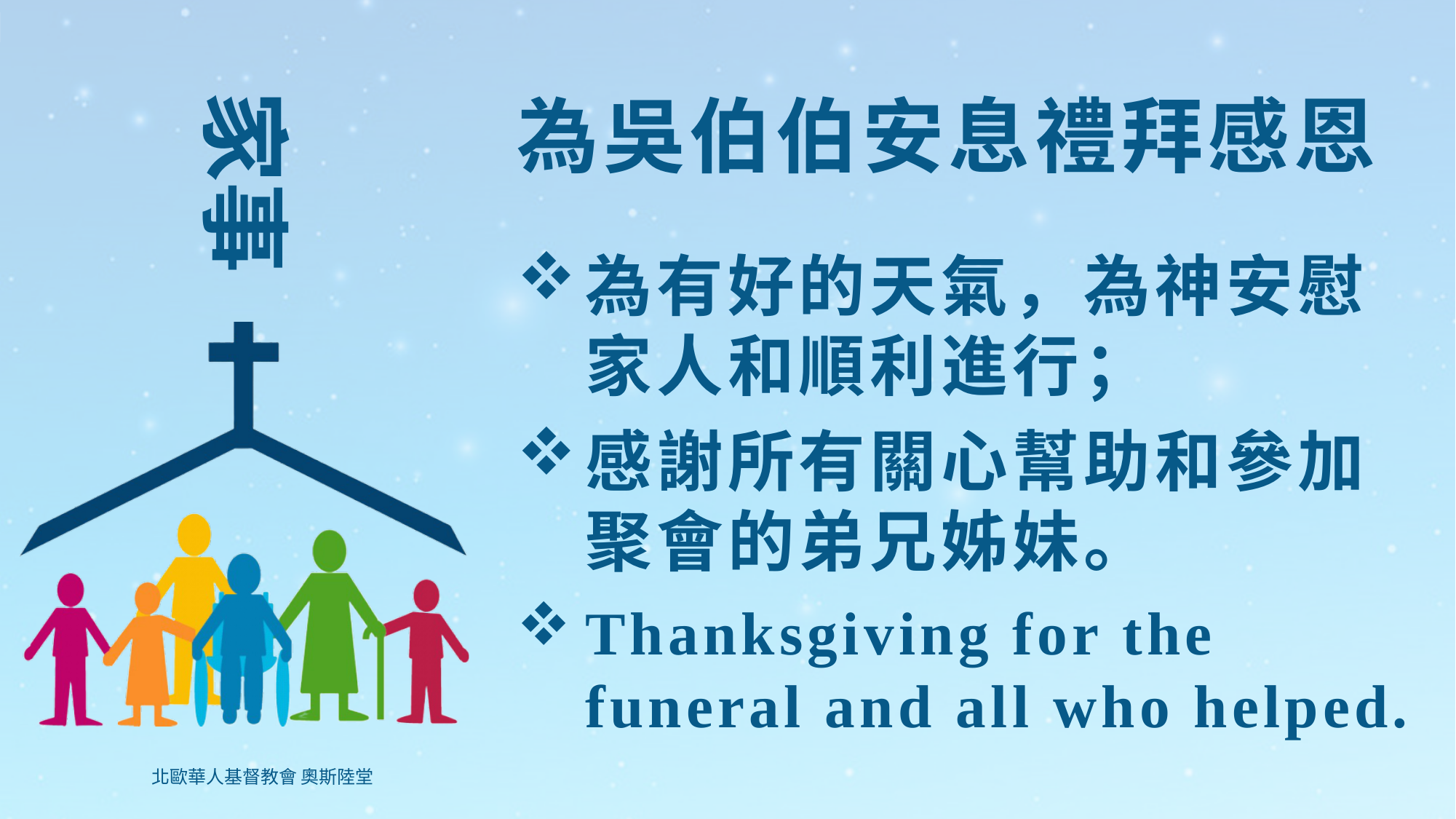

為吳伯伯安息禮拜感恩
為有好的天氣，為神安慰家人和順利進行；
感謝所有關心幫助和參加聚會的弟兄姊妹。
Thanksgiving for the funeral and all who helped.

北歐華人基督教會 奧斯陸堂